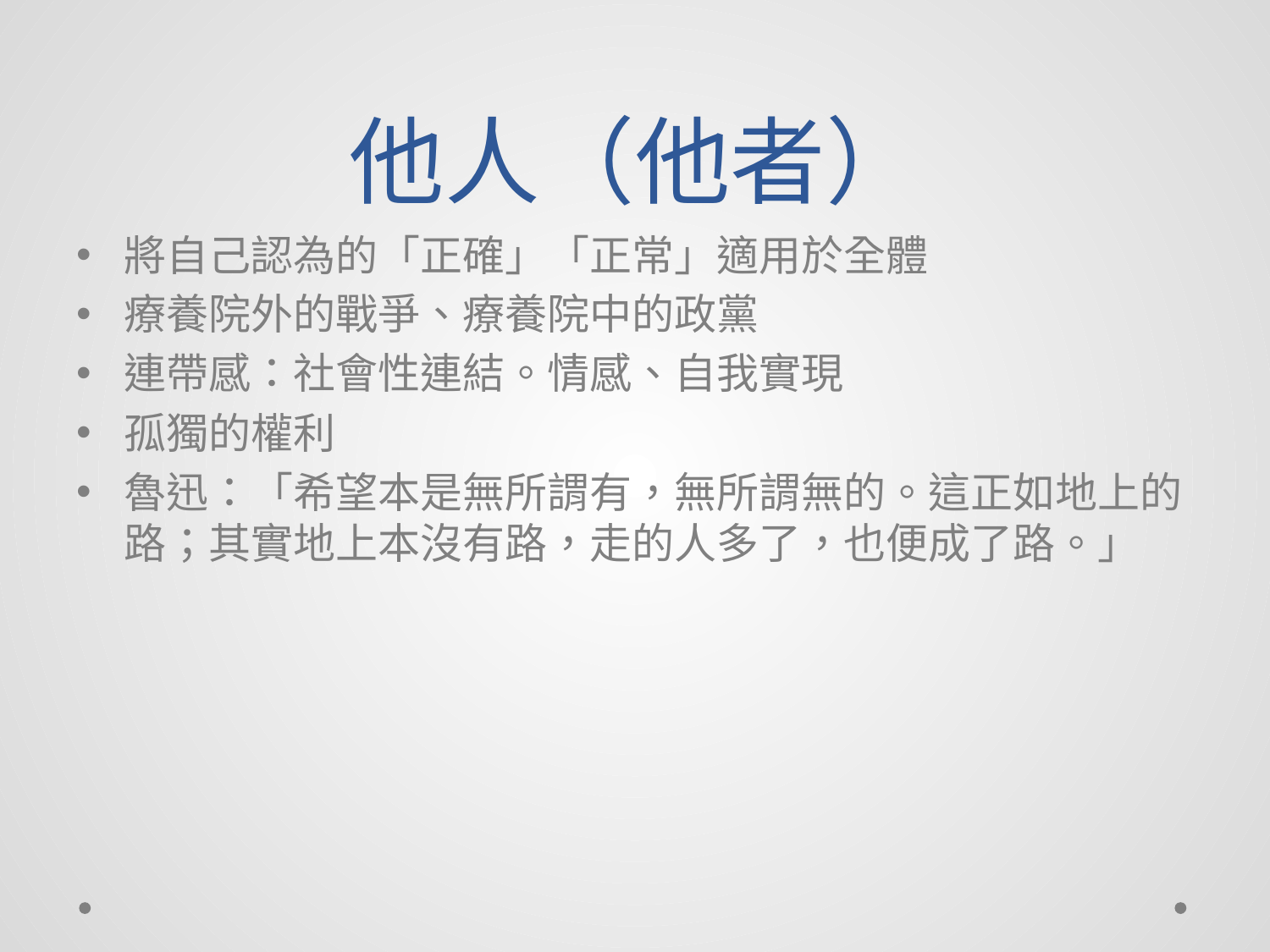

# 他人（他者）
將自己認為的「正確」「正常」適用於全體
療養院外的戰爭、療養院中的政黨
連帶感：社會性連結。情感、自我實現
孤獨的權利
魯迅：「希望本是無所謂有，無所謂無的。這正如地上的路；其實地上本沒有路，走的人多了，也便成了路。」